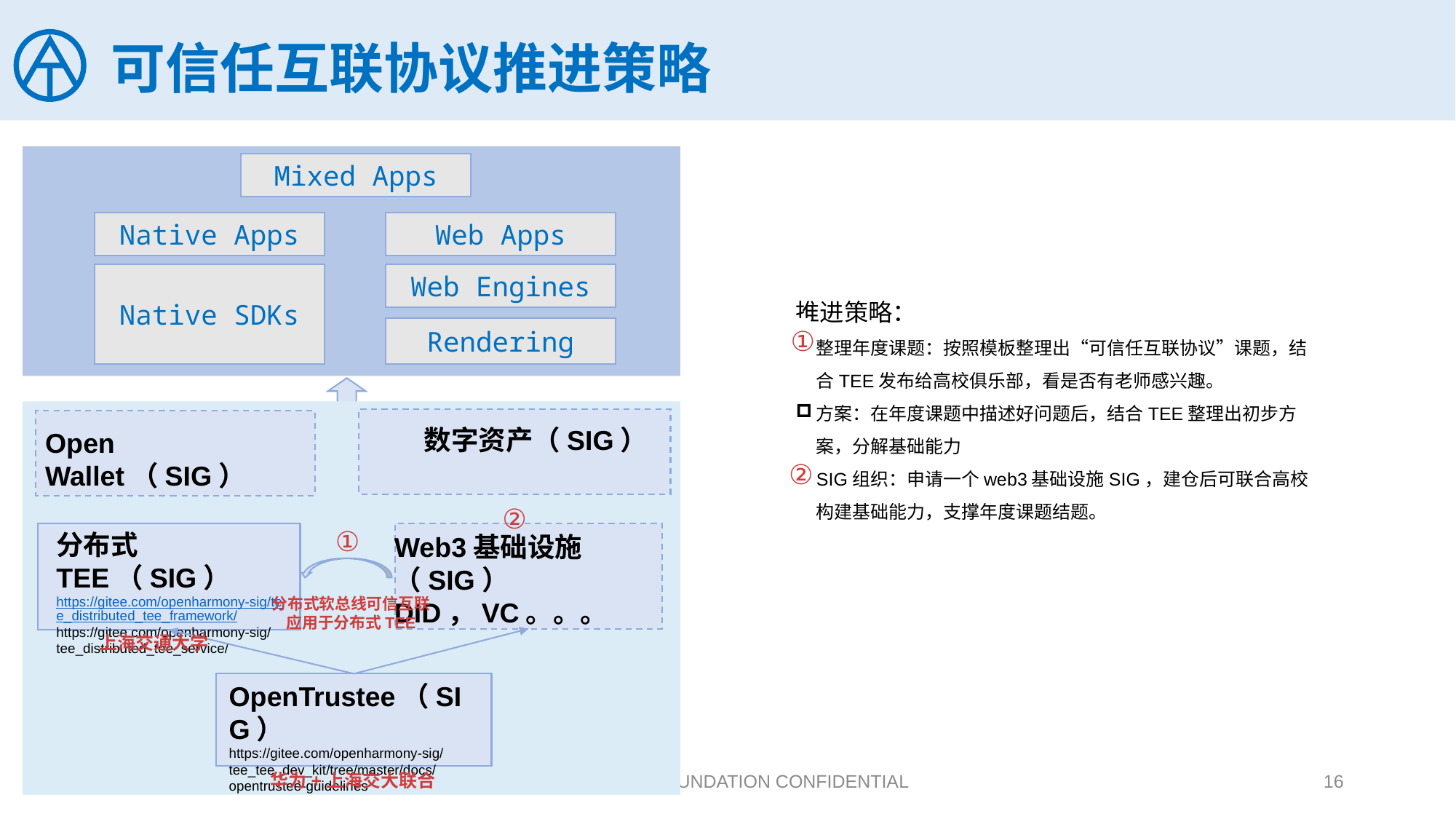

# 可信任互联协议推进策略

Mixed Apps
Web Apps
Native Apps
Native SDKs
Web Engines
推进策略：
整理年度课题：按照模板整理出“可信任互联协议”课题，结合TEE发布给高校俱乐部，看是否有老师感兴趣。
方案：在年度课题中描述好问题后，结合TEE整理出初步方案，分解基础能力
SIG组织：申请一个web3基础设施SIG，建仓后可联合高校构建基础能力，支撑年度课题结题。
Rendering
①

Open Wallet（SIG）
①

分布式TEE（SIG）
https://gitee.com/openharmony-sig/tee_distributed_tee_framework/
https://gitee.com/openharmony-sig/tee_distributed_tee_service/

Web3基础设施（SIG）
DID，VC。。。
分布式软总线可信互联
应用于分布式TEE

OpenTrustee（SIG）
https://gitee.com/openharmony-sig/tee_tee_dev_kit/tree/master/docs/opentrustee-guidelines

数字资产（SIG）
②
②
上海交通大学
华为+上海交大联合